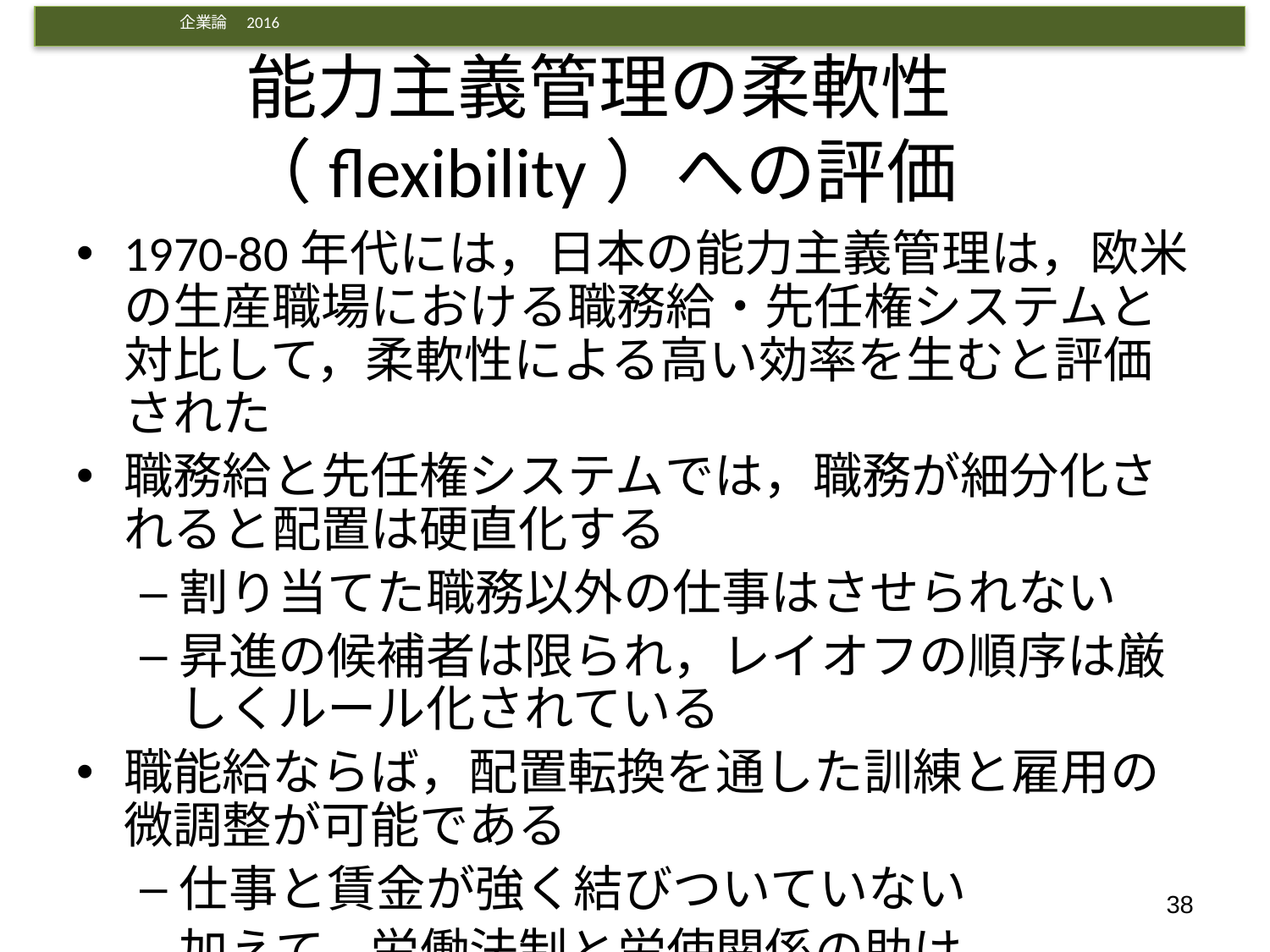

# 能力主義管理の柔軟性（flexibility）への評価
1970-80年代には，日本の能力主義管理は，欧米の生産職場における職務給・先任権システムと対比して，柔軟性による高い効率を生むと評価された
職務給と先任権システムでは，職務が細分化されると配置は硬直化する
割り当てた職務以外の仕事はさせられない
昇進の候補者は限られ，レイオフの順序は厳しくルール化されている
職能給ならば，配置転換を通した訓練と雇用の微調整が可能である
仕事と賃金が強く結びついていない
加えて，労働法制と労使関係の助け

38